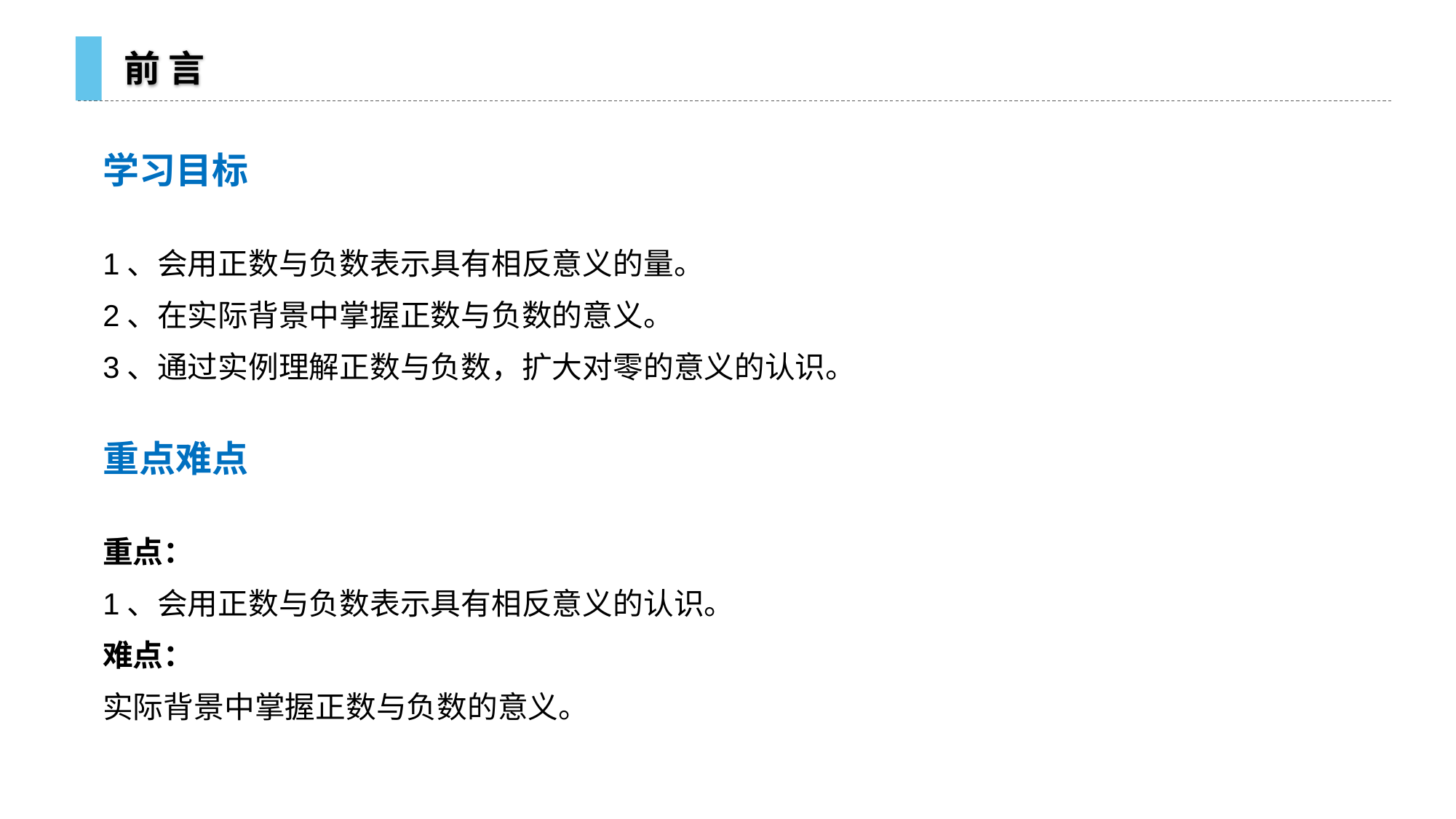

前 言
学习目标
1、会用正数与负数表示具有相反意义的量。
2、在实际背景中掌握正数与负数的意义。
3、通过实例理解正数与负数，扩大对零的意义的认识。
重点难点
重点：
1、会用正数与负数表示具有相反意义的认识。
难点：
实际背景中掌握正数与负数的意义。